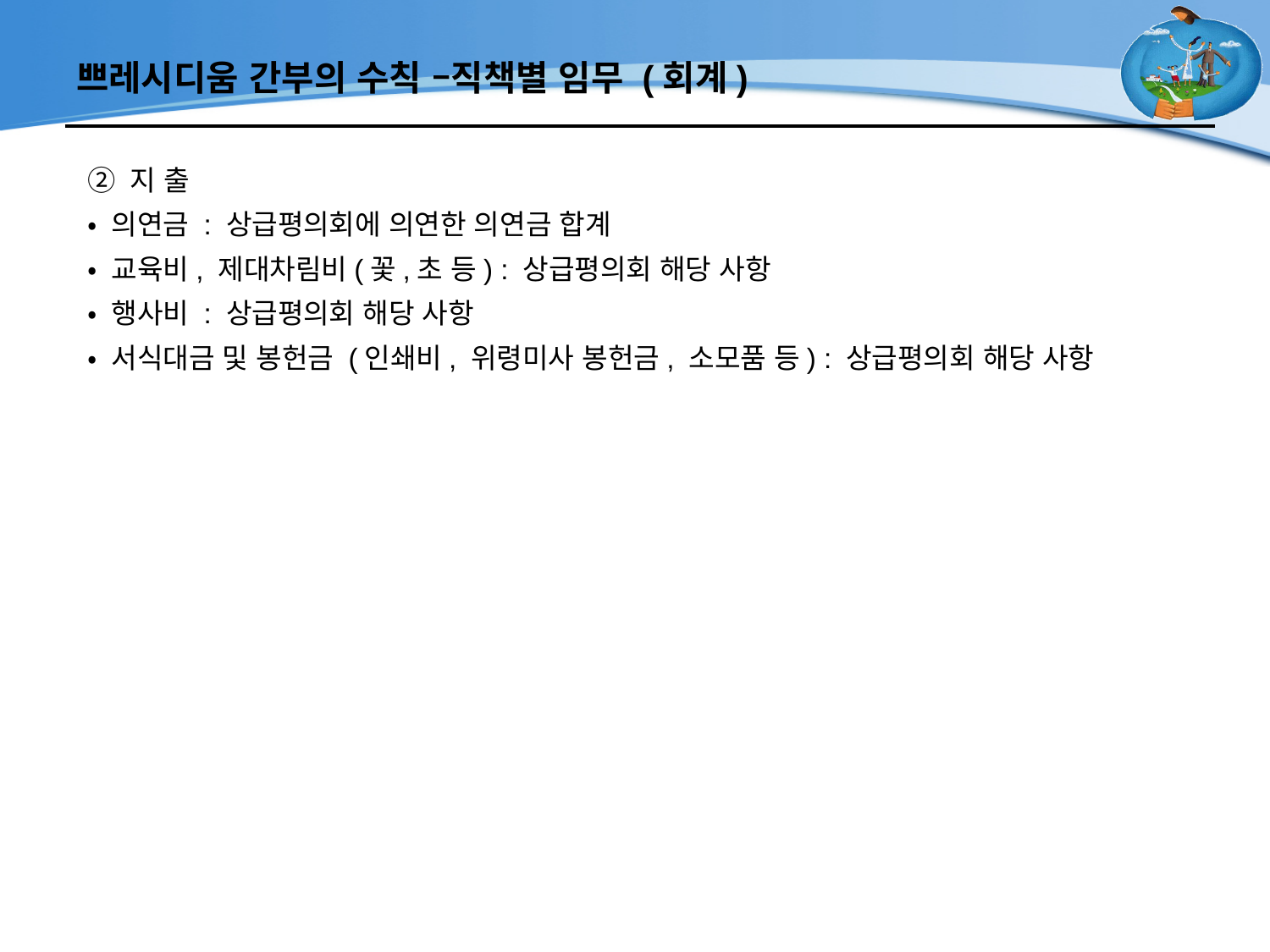

# 쁘레시디움 간부의 수칙 –직책별 임무 (회계)
② 지 출
• 의연금 : 상급평의회에 의연한 의연금 합계
• 교육비, 제대차림비(꽃,초 등) : 상급평의회 해당 사항
• 행사비 : 상급평의회 해당 사항
• 서식대금 및 봉헌금 (인쇄비, 위령미사 봉헌금, 소모품 등) : 상급평의회 해당 사항